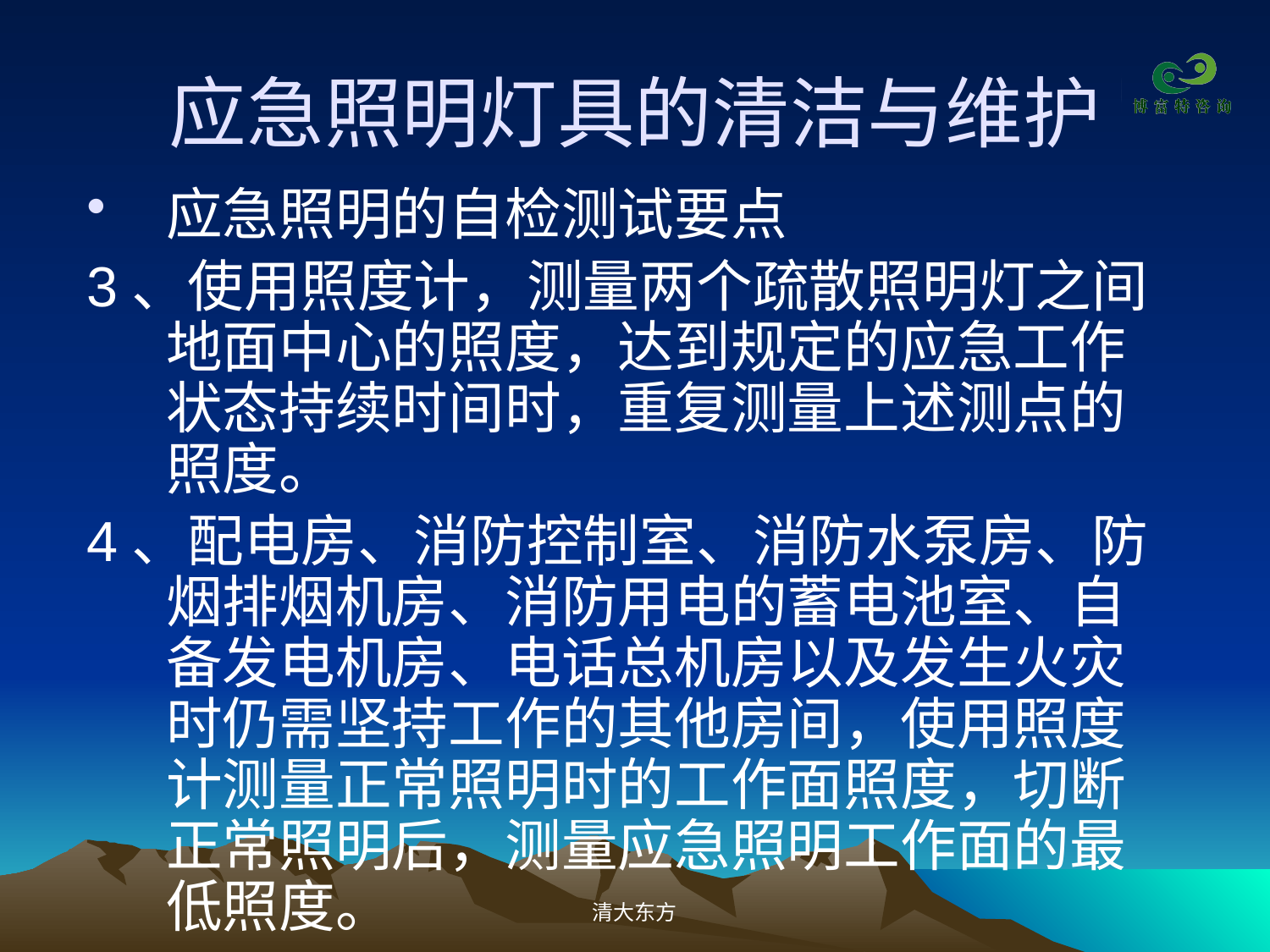

# 应急照明灯具的清洁与维护
应急照明的自检测试要点
3、使用照度计，测量两个疏散照明灯之间地面中心的照度，达到规定的应急工作状态持续时间时，重复测量上述测点的照度。
4、配电房、消防控制室、消防水泵房、防烟排烟机房、消防用电的蓄电池室、自备发电机房、电话总机房以及发生火灾时仍需坚持工作的其他房间，使用照度计测量正常照明时的工作面照度，切断正常照明后，测量应急照明工作面的最低照度。
清大东方